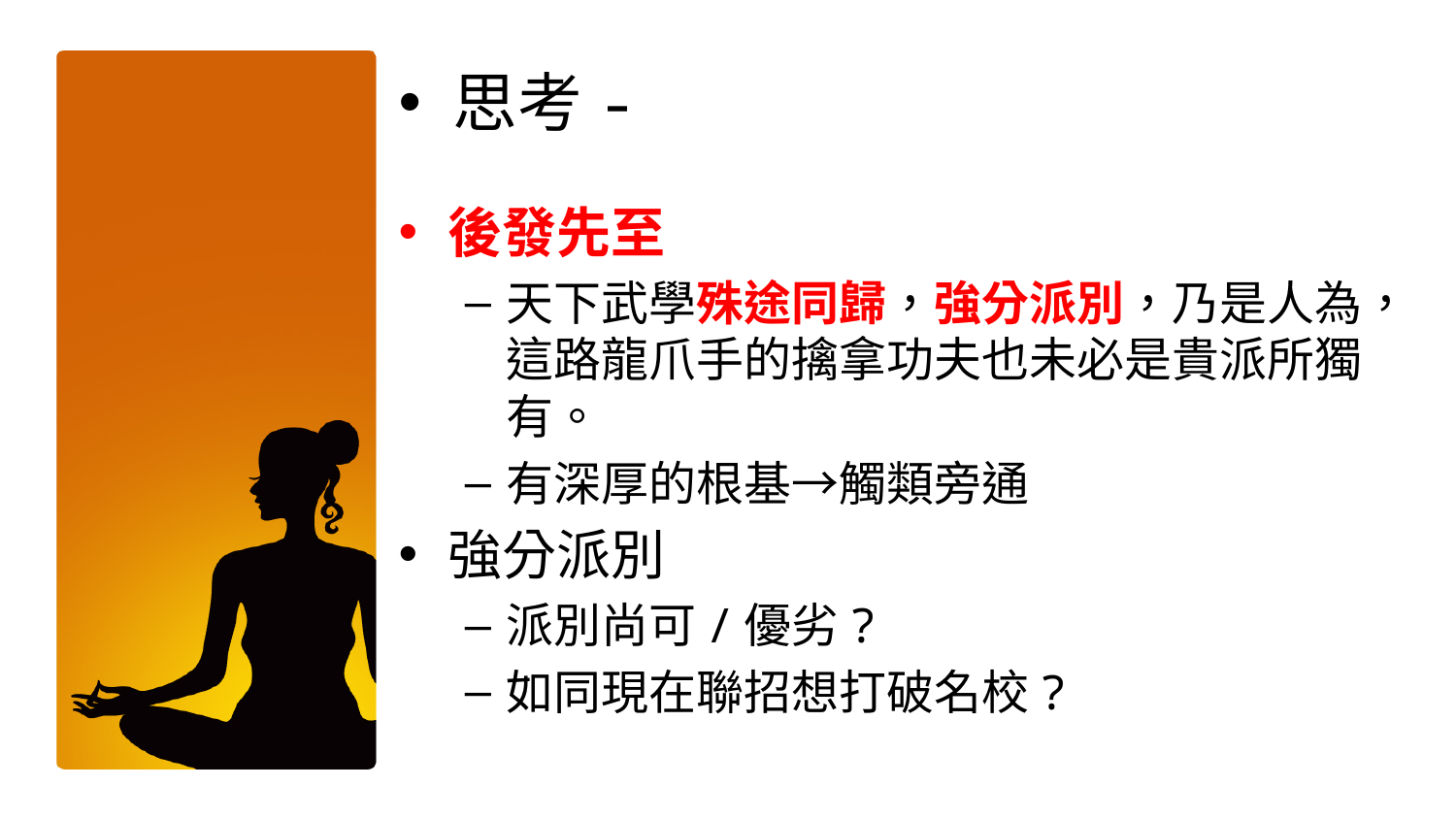

思考-
後發先至
天下武學殊途同歸，強分派別，乃是人為，這路龍爪手的擒拿功夫也未必是貴派所獨有。
有深厚的根基→觸類旁通
強分派別
派別尚可/優劣?
如同現在聯招想打破名校?